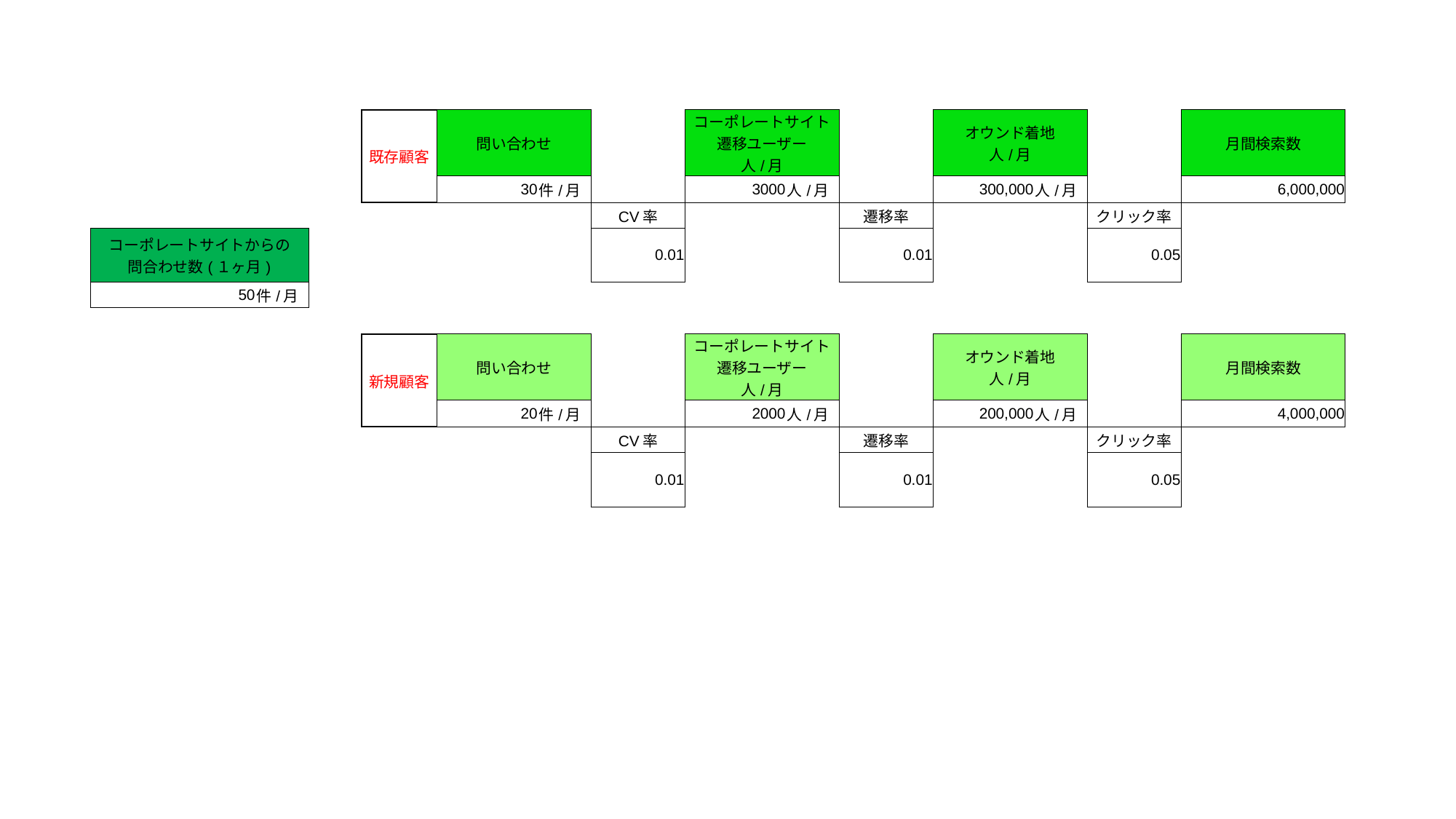

|  |  |  |  |  |  |  |  |  |  |  |  |  |  |
| --- | --- | --- | --- | --- | --- | --- | --- | --- | --- | --- | --- | --- | --- |
|  |  |  |  |  |  |  |  |  |  |  |  |  |  |
|  |  |  | 既存顧客 | 問い合わせ |  |  | コーポレートサイト 遷移ユーザー 人/月 |  |  | オウンド着地 人/月 |  |  | 月間検索数 |
|  |  |  |  | 30 | 件/月 |  | 3000 | 人/月 |  | 300,000 | 人/月 |  | 6,000,000 |
|  |  |  |  |  |  | CV率 |  |  | 遷移率 |  |  | クリック率 |  |
| コーポレートサイトからの 問合わせ数(１ヶ月) |  |  |  |  |  | 0.01 |  |  | 0.01 |  |  | 0.05 |  |
| 50 | 件/月 |  |  |  |  |  |  |  |  |  |  |  |  |
|  |  |  |  |  |  |  |  |  |  |  |  |  |  |
|  |  |  | 新規顧客 | 問い合わせ |  |  | コーポレートサイト 遷移ユーザー 人/月 |  |  | オウンド着地 人/月 |  |  | 月間検索数 |
|  |  |  |  | 20 | 件/月 |  | 2000 | 人/月 |  | 200,000 | 人/月 |  | 4,000,000 |
|  |  |  |  |  |  | CV率 |  |  | 遷移率 |  |  | クリック率 |  |
|  |  |  |  |  |  | 0.01 |  |  | 0.01 |  |  | 0.05 |  |